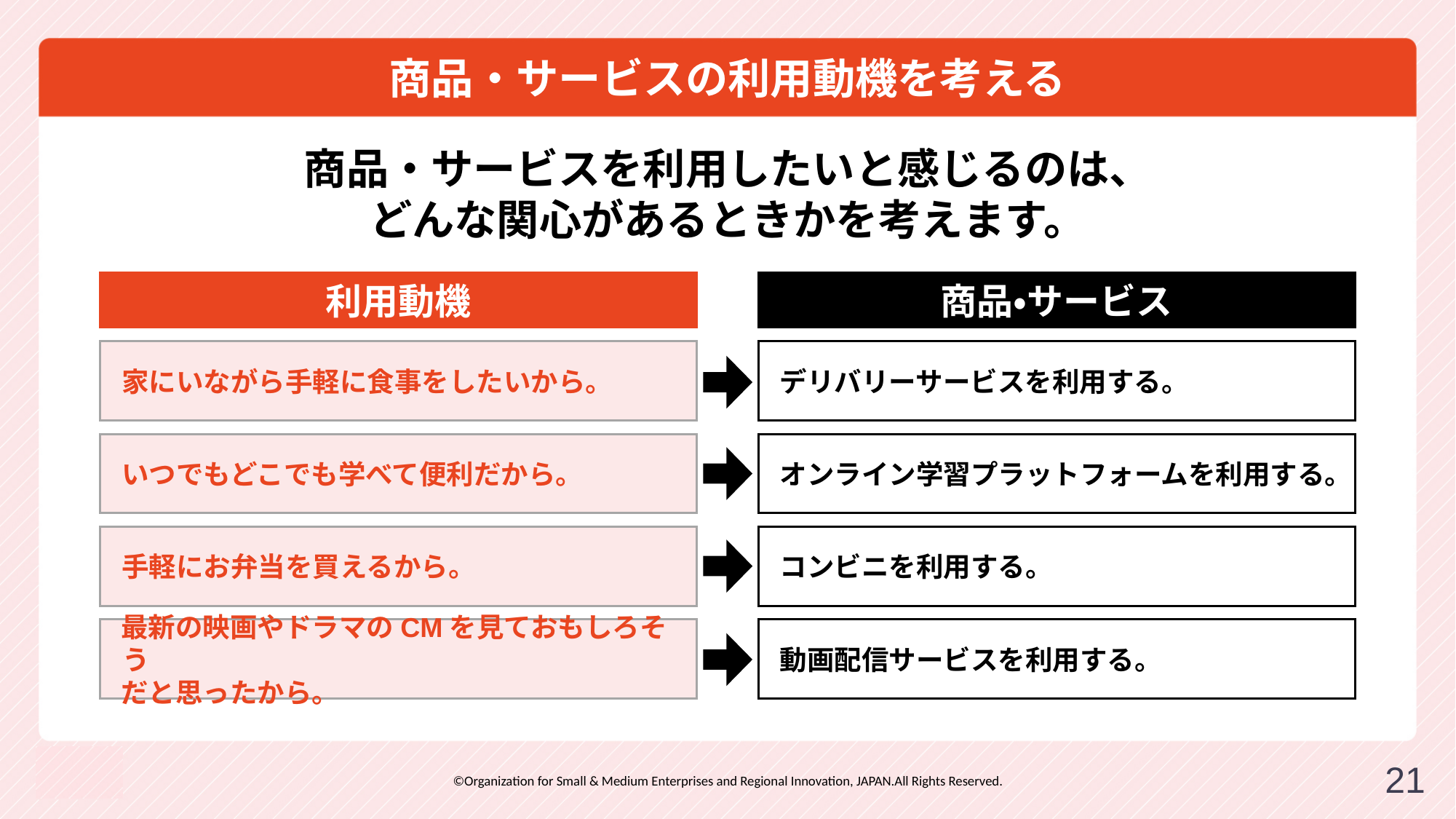

# 商品・サービスの利用動機を考える
商品・サービスを利用したいと感じるのは、
どんな関心があるときかを考えます。
利用動機
家にいながら手軽に食事をしたいから。
いつでもどこでも学べて便利だから。
手軽にお弁当を買えるから。
最新の映画やドラマのCMを見ておもしろそう
だと思ったから。
商品・サービス
デリバリーサービスを利用する。
オンライン学習プラットフォームを利用する。
コンビニを利用する。
動画配信サービスを利用する。